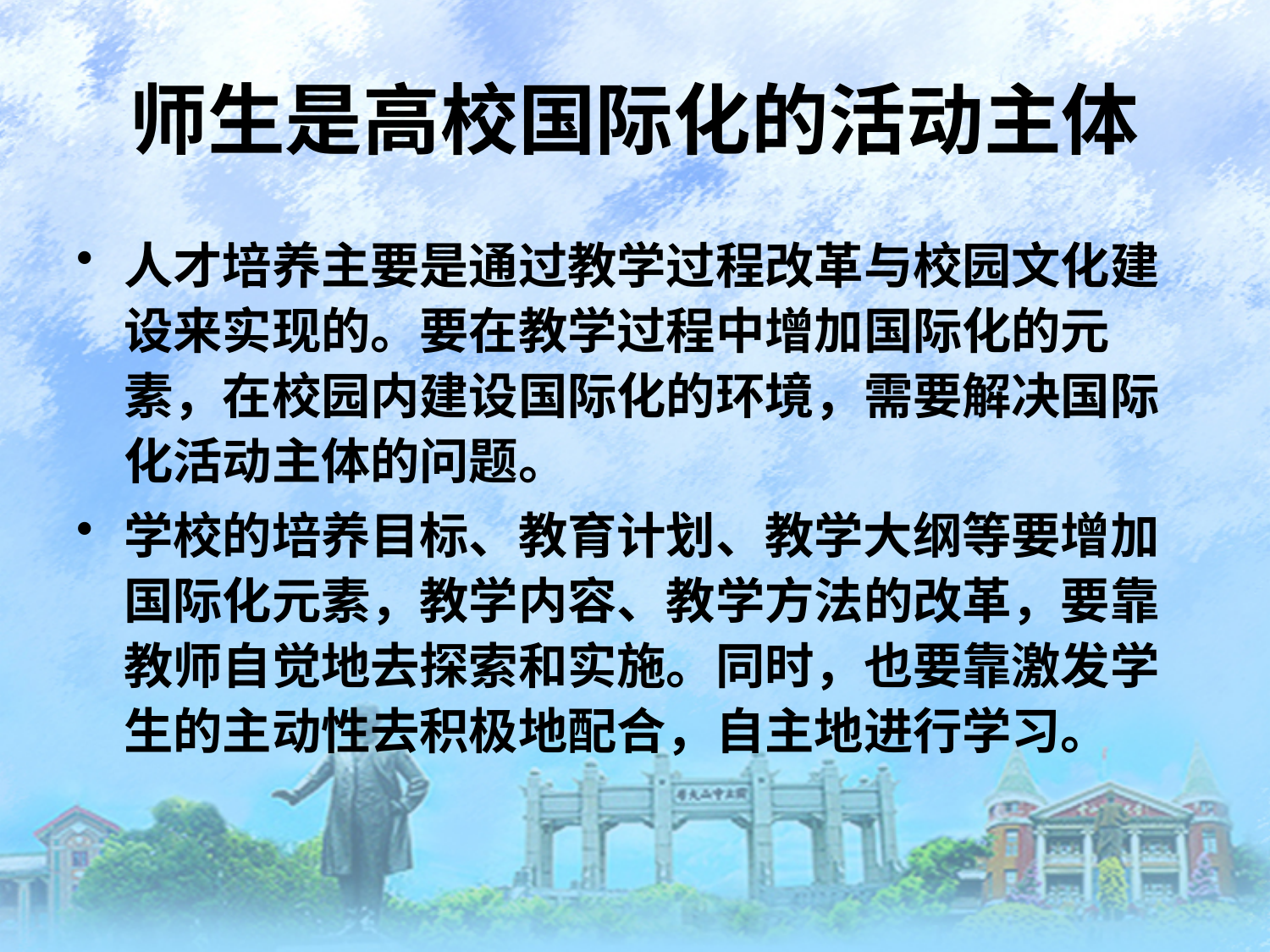

# 师生是高校国际化的活动主体
人才培养主要是通过教学过程改革与校园文化建设来实现的。要在教学过程中增加国际化的元素，在校园内建设国际化的环境，需要解决国际化活动主体的问题。
学校的培养目标、教育计划、教学大纲等要增加国际化元素，教学内容、教学方法的改革，要靠教师自觉地去探索和实施。同时，也要靠激发学生的主动性去积极地配合，自主地进行学习。